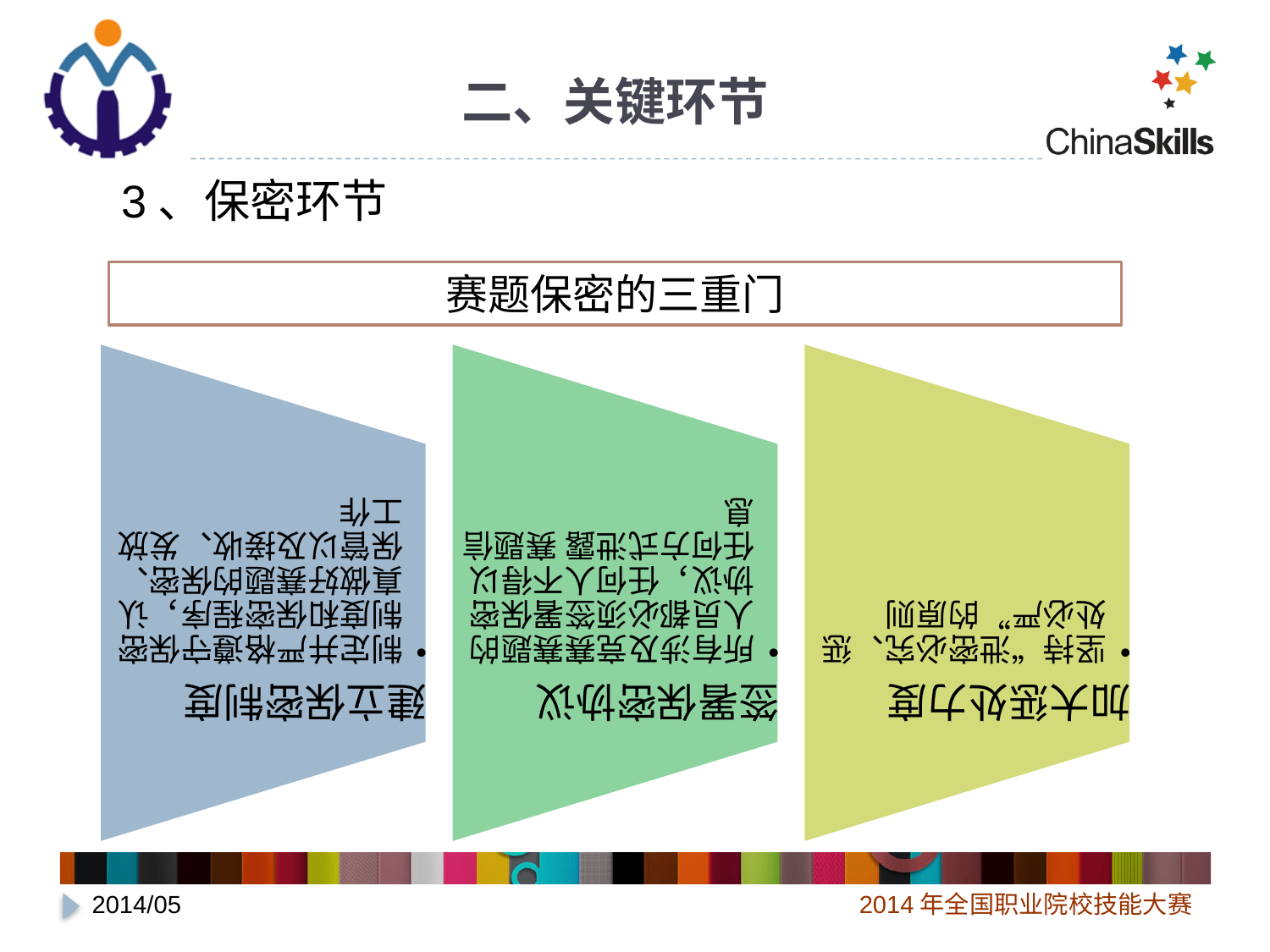

# 二、关键环节
3、保密环节
赛题保密的三重门
建立保密制度
制定并严格遵守保密制度和保密程序，认真做好赛题的保密、保管以及接收、发放工作
签署保密协议
所有涉及竞赛赛题的人员都必须签署保密协议，任何人不得以任何方式泄露 赛题信息
加大惩处力度
坚持“泄密必究、惩处必严”的原则
2014/05
2014年全国职业院校技能大赛